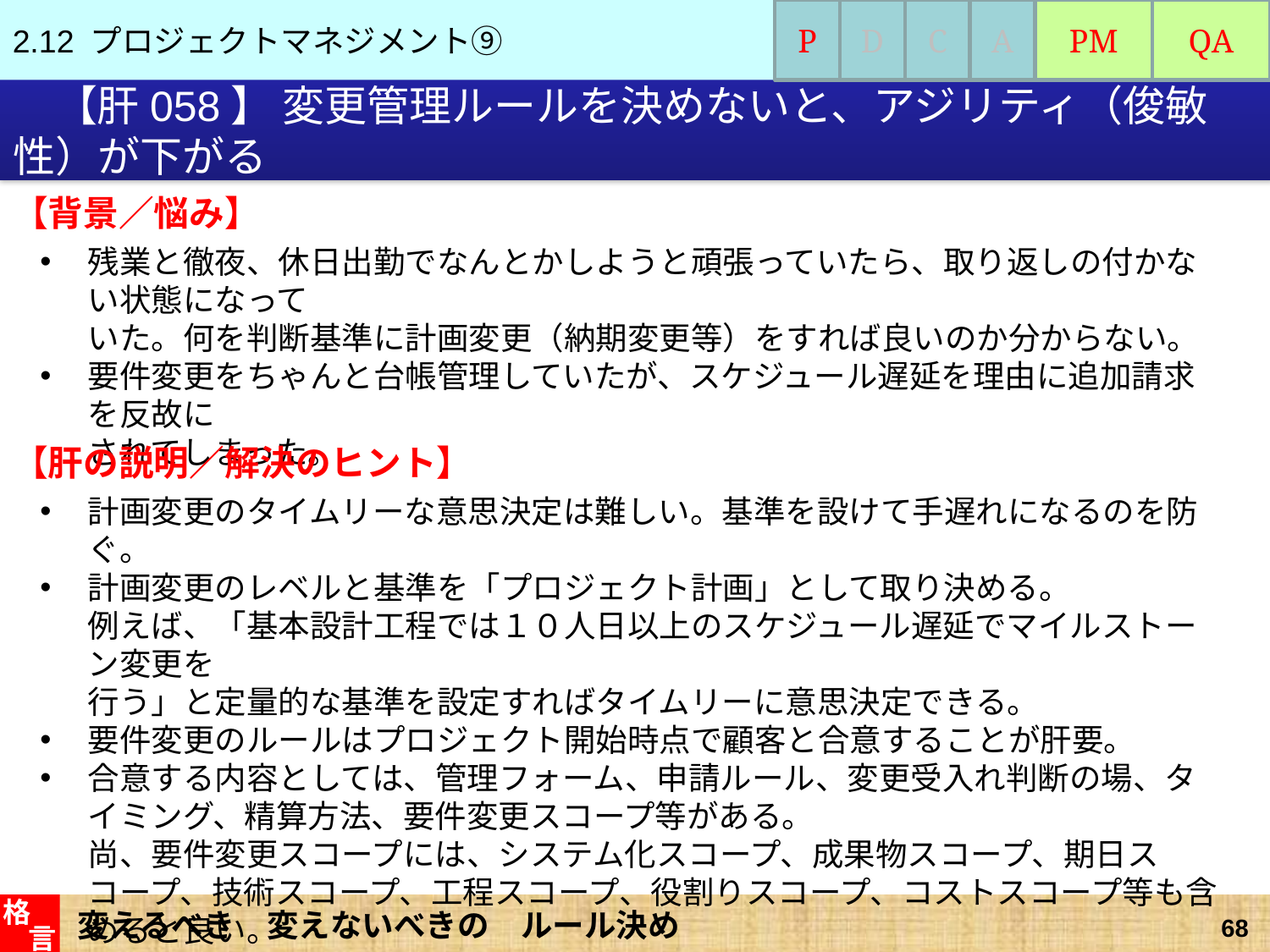

2.12 プロジェクトマネジメント⑨
P
D
C
A
PM
QA
# 【肝058】 変更管理ルールを決めないと、アジリティ（俊敏性）が下がる
【背景／悩み】
残業と徹夜、休日出勤でなんとかしようと頑張っていたら、取り返しの付かない状態になって
いた。何を判断基準に計画変更（納期変更等）をすれば良いのか分からない。
要件変更をちゃんと台帳管理していたが、スケジュール遅延を理由に追加請求を反故に
されてしまった。
【肝の説明／解決のヒント】
計画変更のタイムリーな意思決定は難しい。基準を設けて手遅れになるのを防ぐ。
計画変更のレベルと基準を「プロジェクト計画」として取り決める。
例えば、「基本設計工程では１０人日以上のスケジュール遅延でマイルストーン変更を
行う」と定量的な基準を設定すればタイムリーに意思決定できる。
要件変更のルールはプロジェクト開始時点で顧客と合意することが肝要。
合意する内容としては、管理フォーム、申請ルール、変更受入れ判断の場、タイミング、精算方法、要件変更スコープ等がある。
尚、要件変更スコープには、システム化スコープ、成果物スコープ、期日スコープ、技術スコープ、工程スコープ、役割りスコープ、コストスコープ等も含めると良い。
変えるべき　変えないべきの　ルール決め
格
言
68